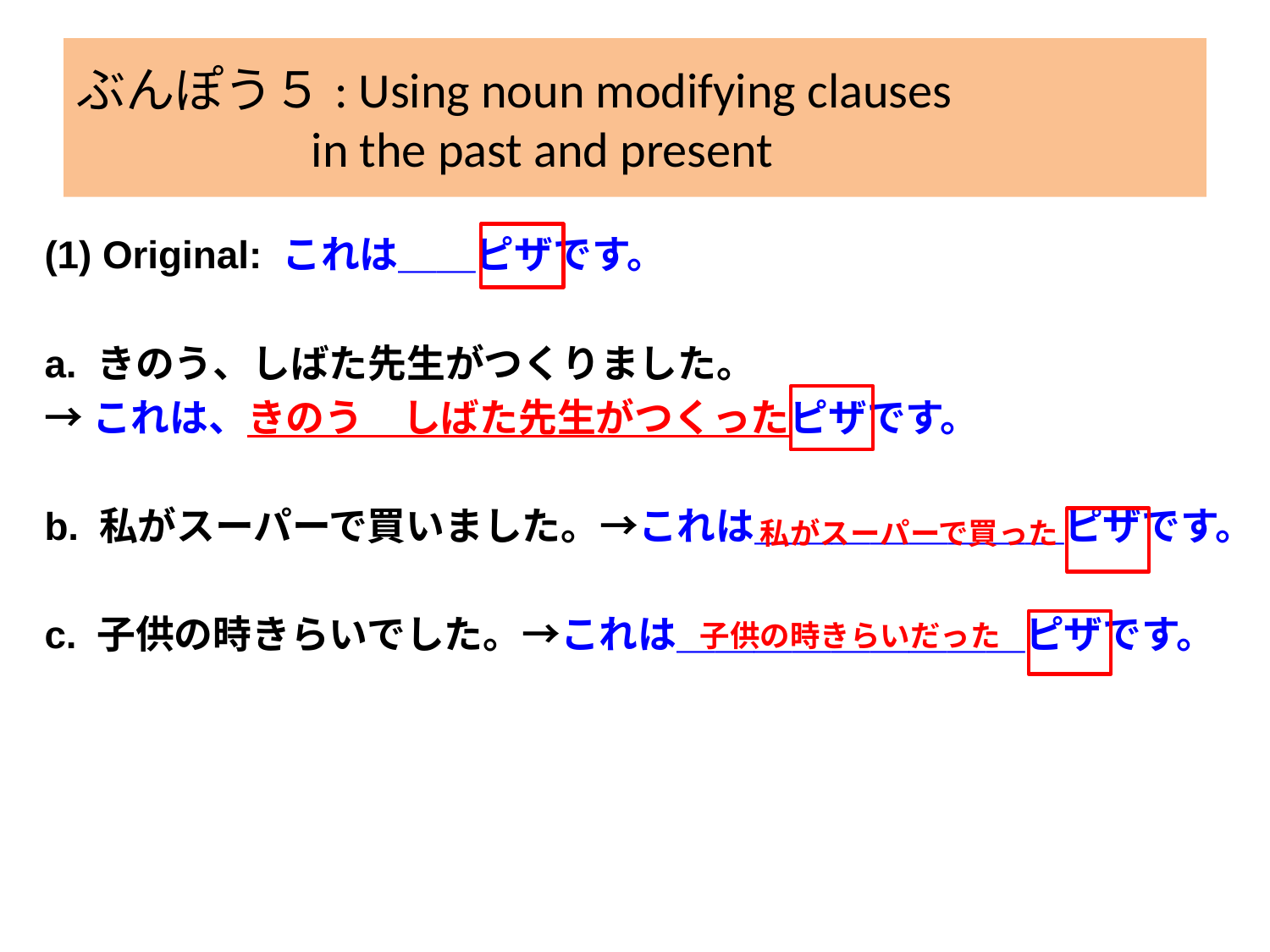

# ぶんぽう５: Using noun modifying clauses in the past and present
(1) Original: これは＿＿ピザです。

a. きのう、しばた先生がつくりました。
→これは、きのう　しばた先生がつくったピザです。

b. 私がスーパーで買いました。→これは＿＿＿＿＿＿＿＿ピザです。

c. 子供の時きらいでした。→これは＿＿＿＿＿＿＿＿＿ピザです。

私がスーパーで買った

子供の時きらいだった